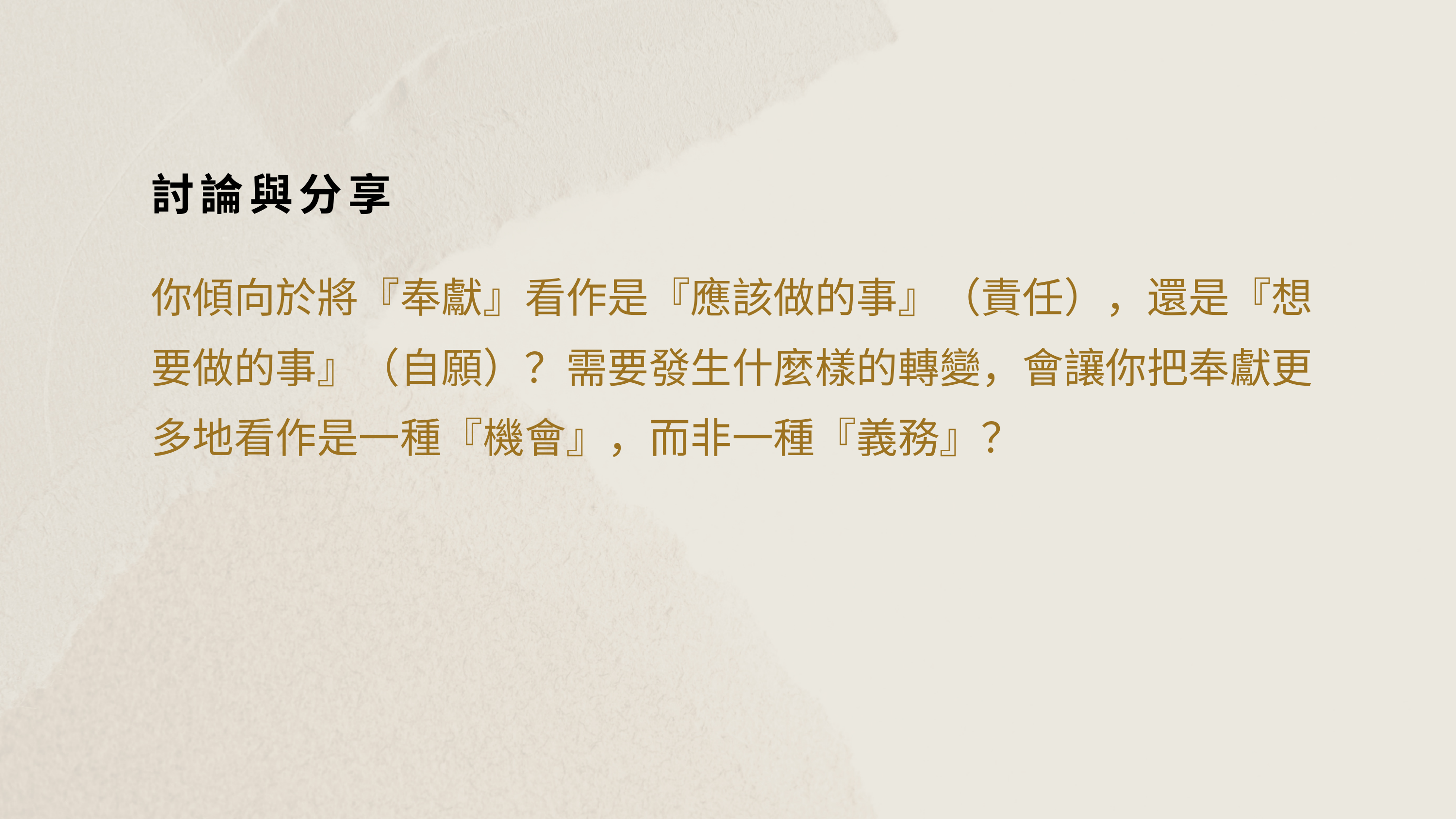

討論與分享
你傾向於將『奉獻』看作是『應該做的事』（責任），還是『想要做的事』（自願）？需要發生什麼樣的轉變，會讓你把奉獻更多地看作是一種『機會』，而非一種『義務』？